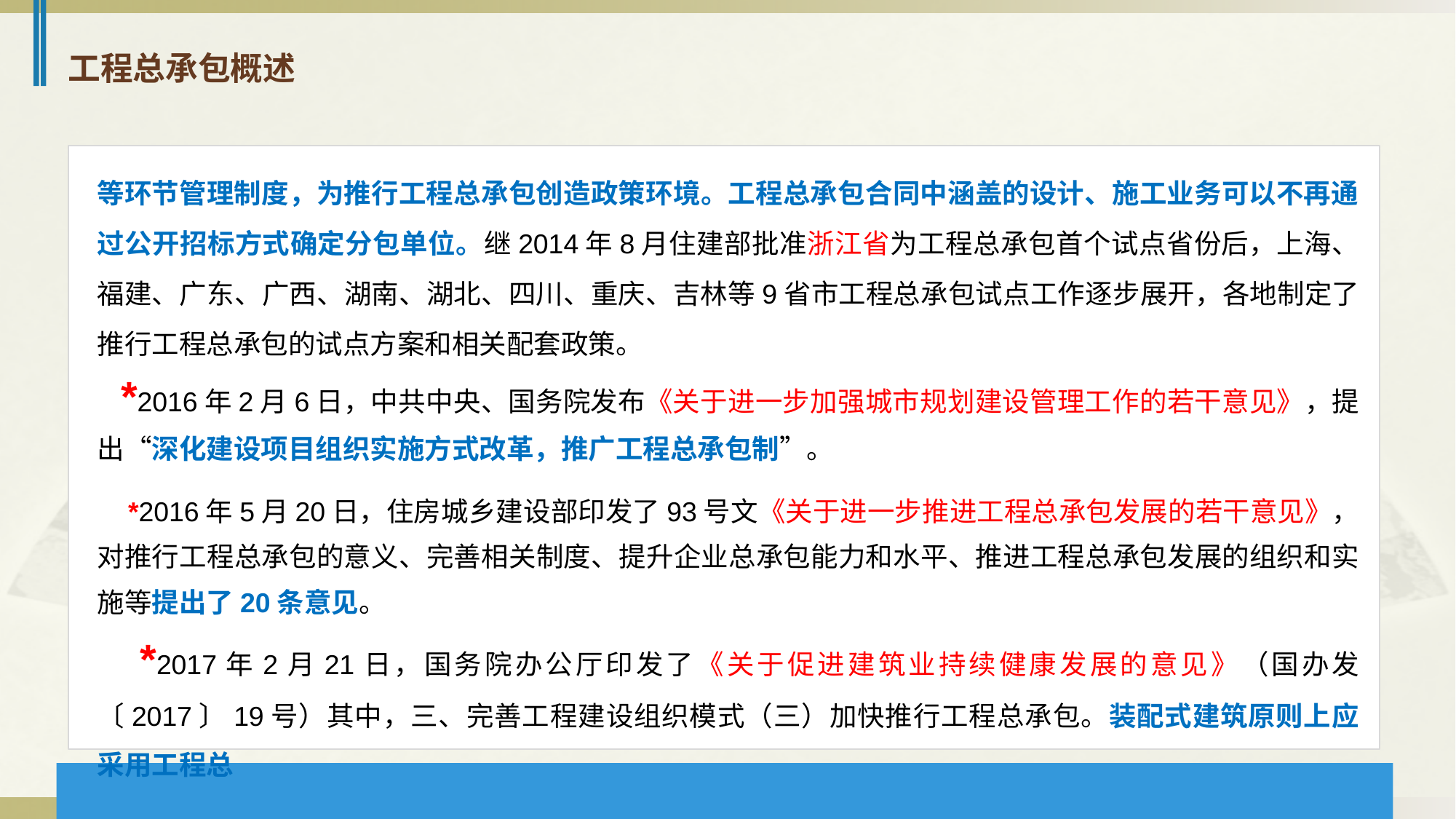

工程总承包概述

等环节管理制度，为推行工程总承包创造政策环境。工程总承包合同中涵盖的设计、施工业务可以不再通过公开招标方式确定分包单位。继2014年8月住建部批准浙江省为工程总承包首个试点省份后，上海、福建、广东、广西、湖南、湖北、四川、重庆、吉林等9省市工程总承包试点工作逐步展开，各地制定了推行工程总承包的试点方案和相关配套政策。
   *2016年2月6日，中共中央、国务院发布《关于进一步加强城市规划建设管理工作的若干意见》，提出“深化建设项目组织实施方式改革，推广工程总承包制”。
    *2016年5月20日，住房城乡建设部印发了93号文《关于进一步推进工程总承包发展的若干意见》，对推行工程总承包的意义、完善相关制度、提升企业总承包能力和水平、推进工程总承包发展的组织和实施等提出了20条意见。
    *2017年2月21日，国务院办公厅印发了《关于促进建筑业持续健康发展的意见》（国办发〔2017〕19号）其中，三、完善工程建设组织模式（三）加快推行工程总承包。装配式建筑原则上应采用工程总